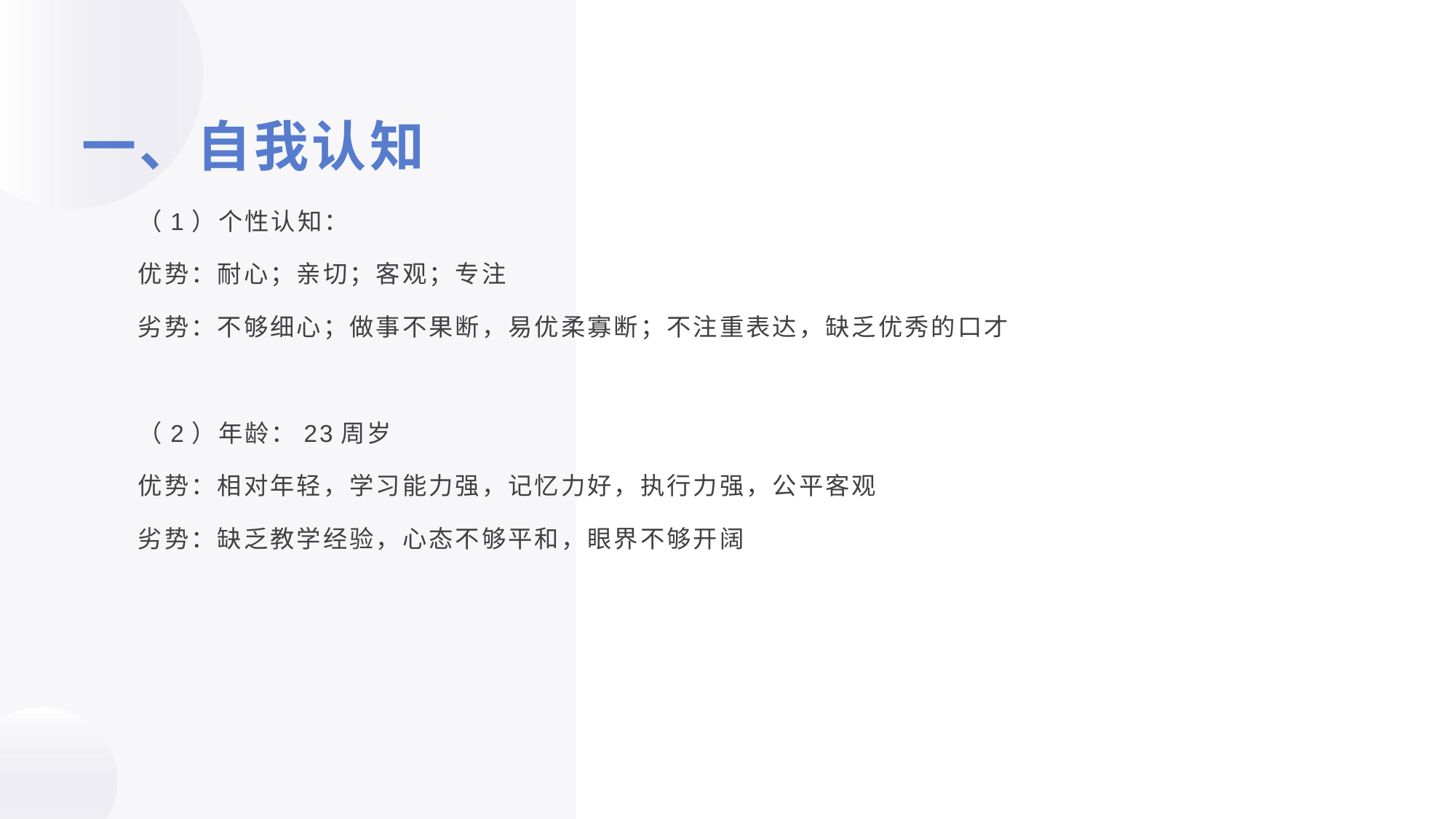

# 一、自我认知
（1）个性认知：
优势：耐心；亲切；客观；专注
劣势：不够细心；做事不果断，易优柔寡断；不注重表达，缺乏优秀的口才

（2）年龄：23周岁
优势：相对年轻，学习能力强，记忆力好，执行力强，公平客观
劣势：缺乏教学经验，心态不够平和，眼界不够开阔